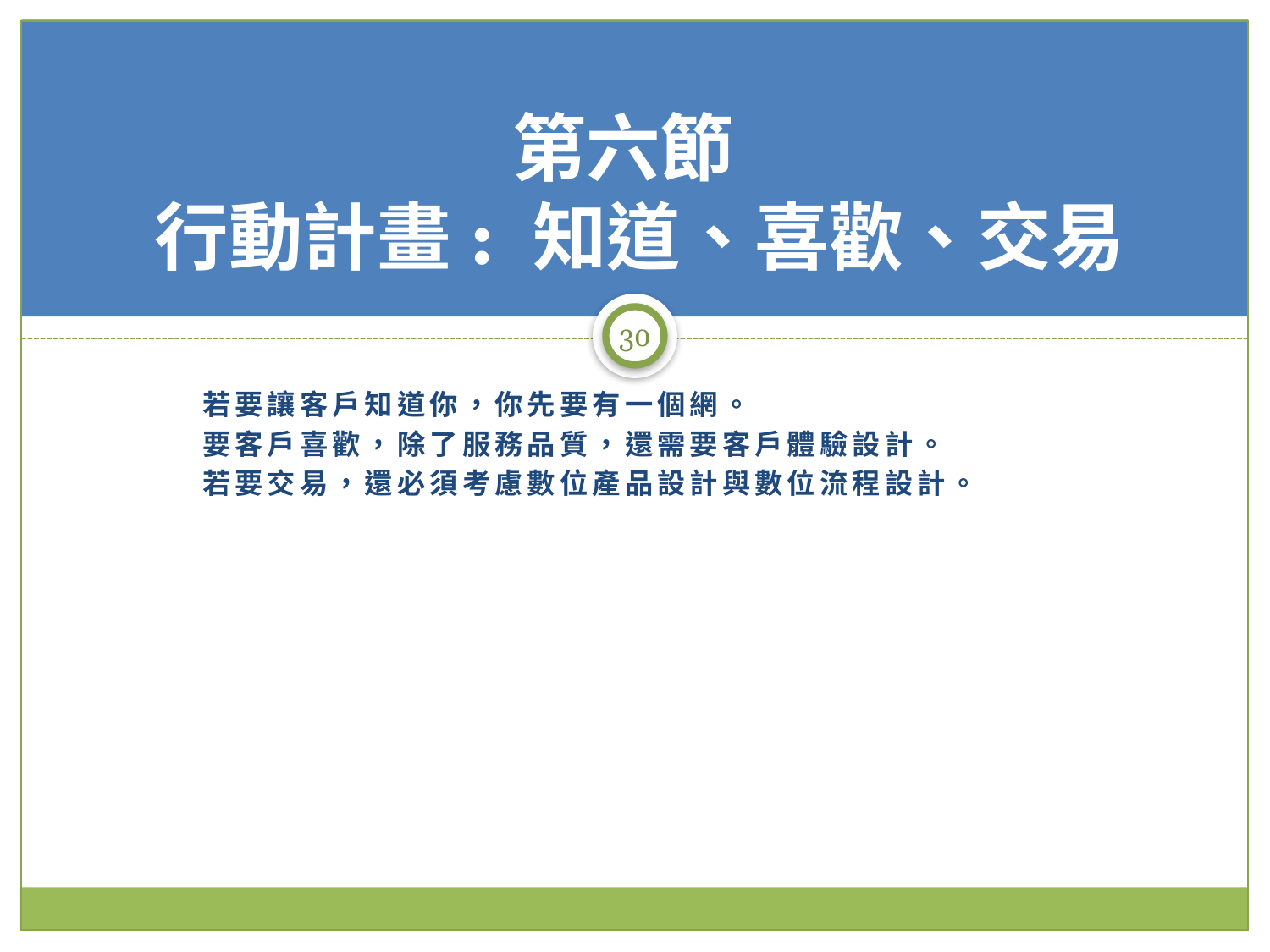

# 第六節 行動計畫: 知道、喜歡、交易
30
若要讓客戶知道你，你先要有一個網。
要客戶喜歡，除了服務品質，還需要客戶體驗設計。
若要交易，還必須考慮數位產品設計與數位流程設計。